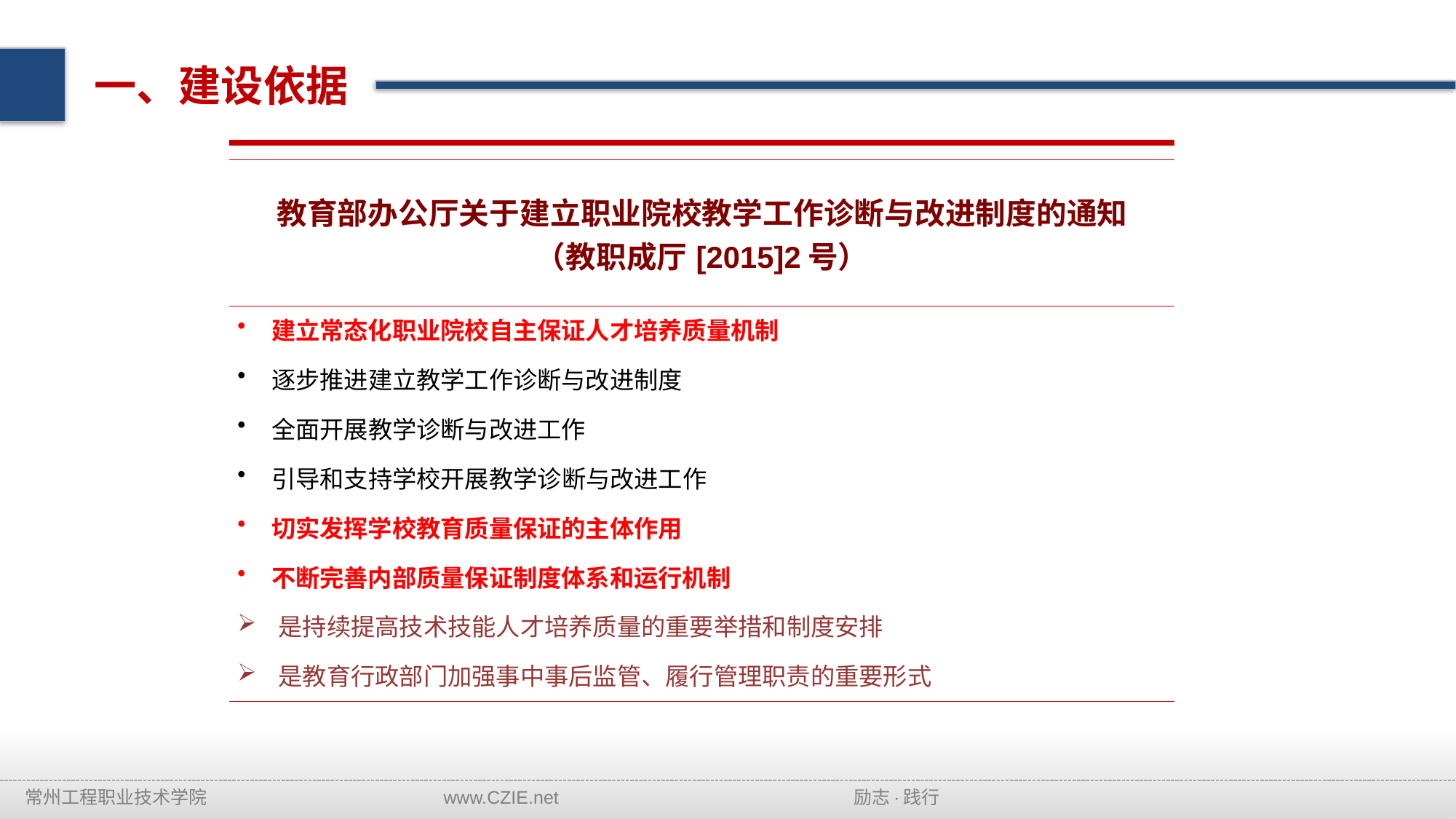

一、建设依据

|  |
| --- |
| 教育部办公厅关于建立职业院校教学工作诊断与改进制度的通知 （教职成厅[2015]2号） |
| 建立常态化职业院校自主保证人才培养质量机制 |
| 逐步推进建立教学工作诊断与改进制度 |
| 全面开展教学诊断与改进工作 |
| 引导和支持学校开展教学诊断与改进工作 |
| 切实发挥学校教育质量保证的主体作用 |
| 不断完善内部质量保证制度体系和运行机制 |
| 是持续提高技术技能人才培养质量的重要举措和制度安排 |
| 是教育行政部门加强事中事后监管、履行管理职责的重要形式 |